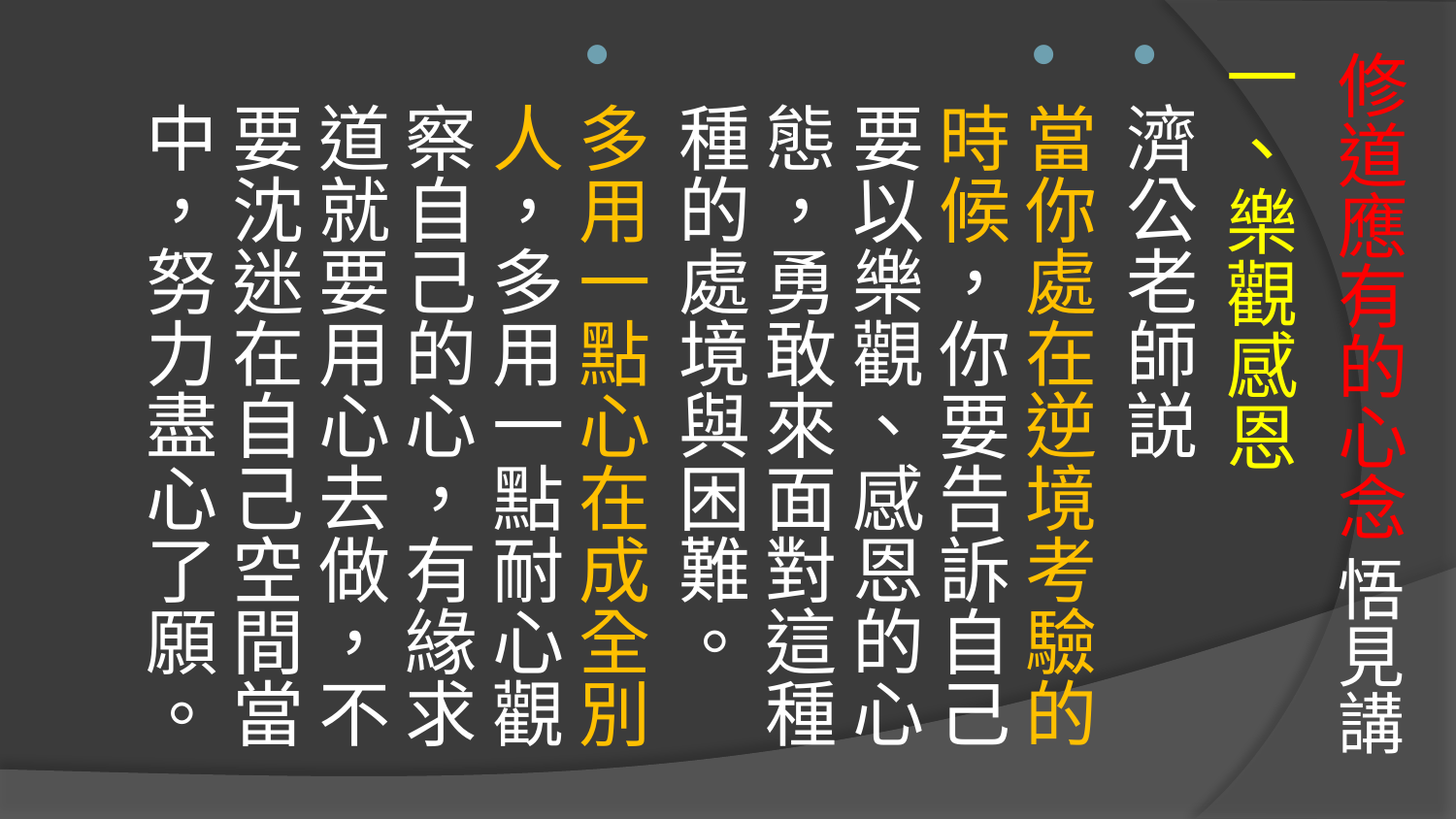

# 修道應有的心念 悟見講
一、樂觀感恩
濟公老師説
當你處在逆境考驗的時候，你要告訴自己要以樂觀、感恩的心態，勇敢來面對這種種的處境與困難。
多用一點心在成全別人，多用一點耐心觀察自己的心，有緣求道就要用心去做，不要沈迷在自己空間當中，努力盡心了願。